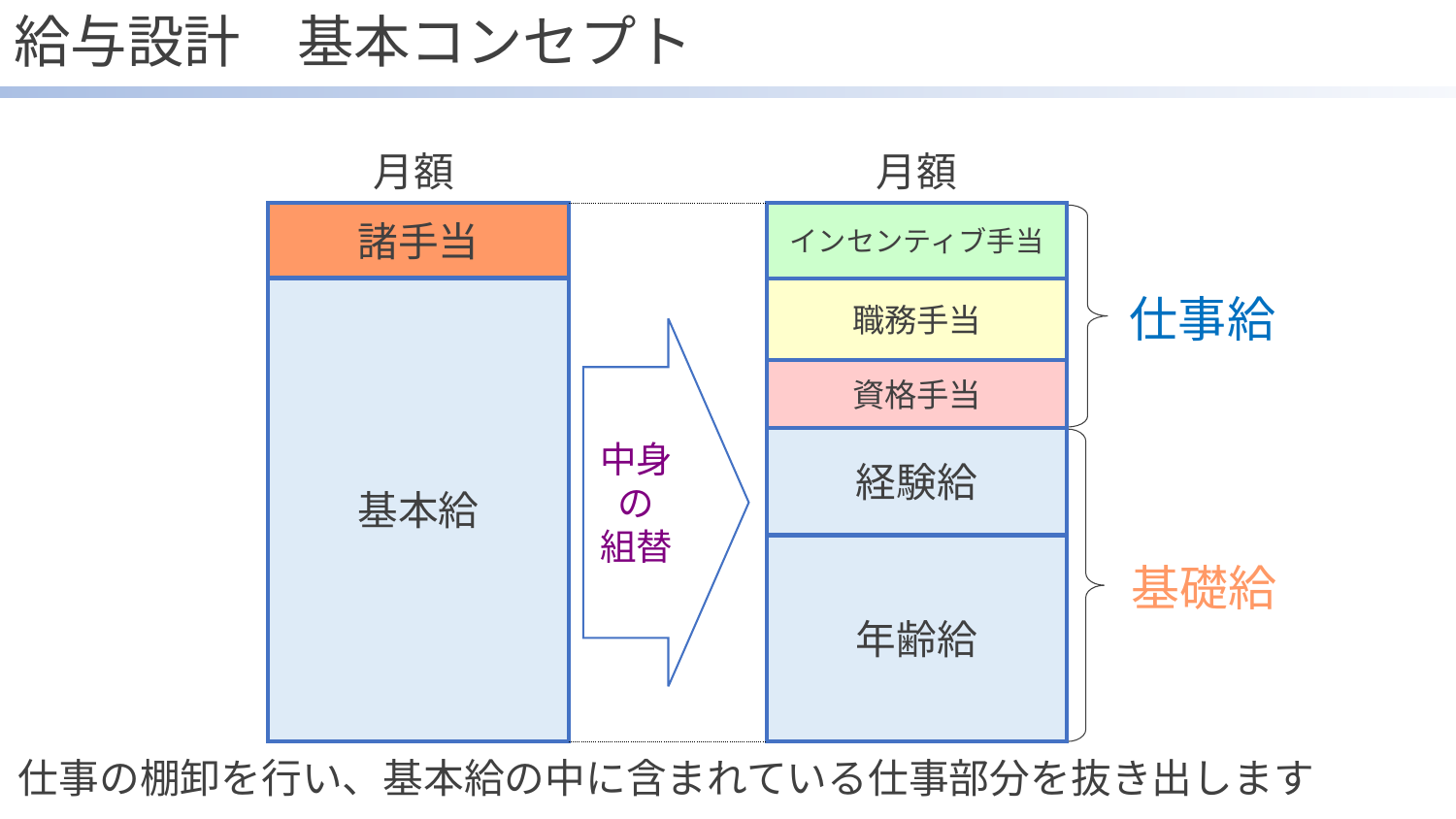

給与設計　基本コンセプト

月額
月額
諸手当
インセンティブ手当

基本給
職務手当
仕事給
中身の
組替
資格手当
経験給

年齢給
基礎給
仕事の棚卸を行い、基本給の中に含まれている仕事部分を抜き出します